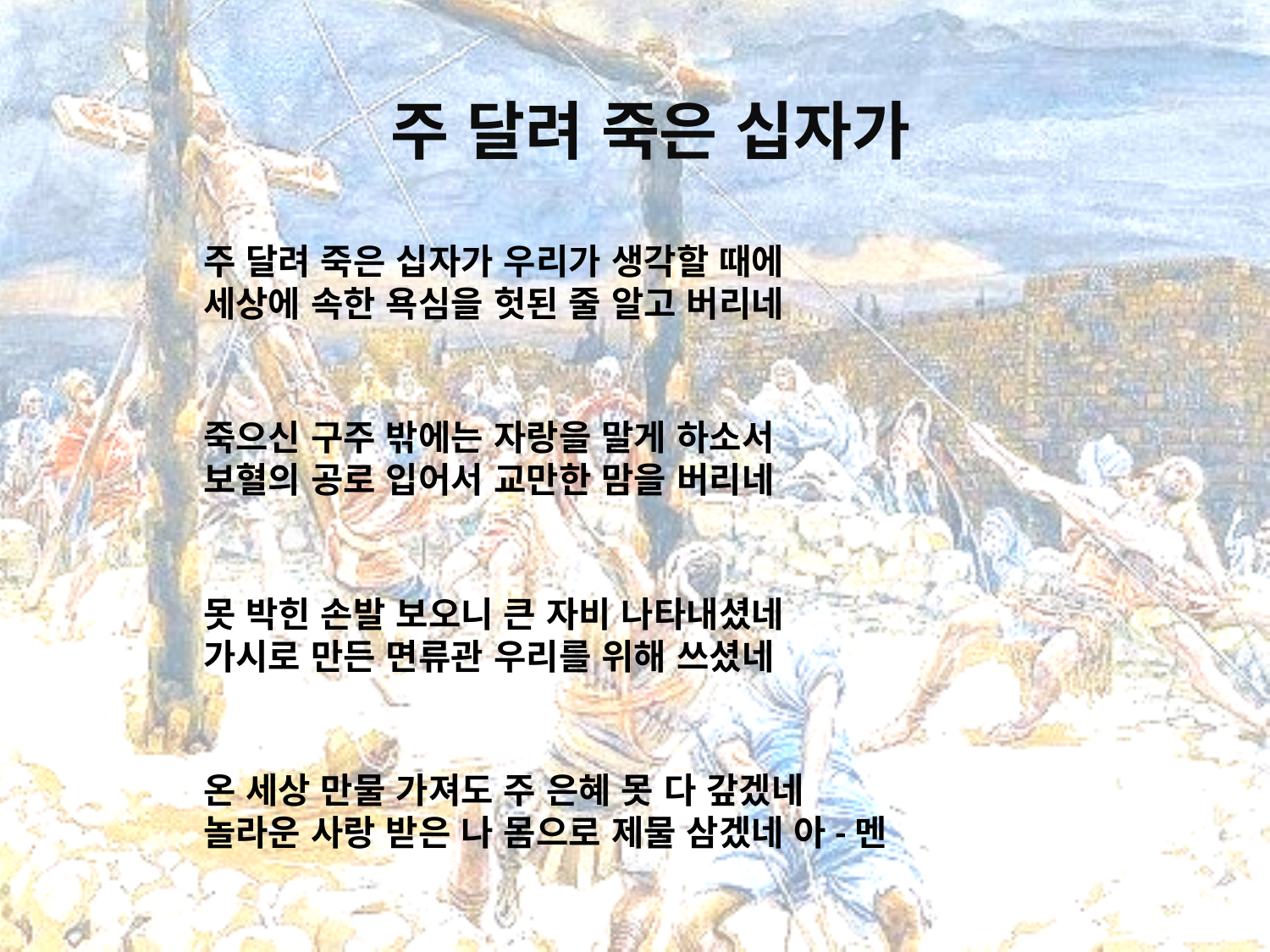

# 주 달려 죽은 십자가
주 달려 죽은 십자가 우리가 생각할 때에
세상에 속한 욕심을 헛된 줄 알고 버리네
죽으신 구주 밖에는 자랑을 말게 하소서
보혈의 공로 입어서 교만한 맘을 버리네
못 박힌 손발 보오니 큰 자비 나타내셨네
가시로 만든 면류관 우리를 위해 쓰셨네
온 세상 만물 가져도 주 은혜 못 다 갚겠네
놀라운 사랑 받은 나 몸으로 제물 삼겠네 아-멘